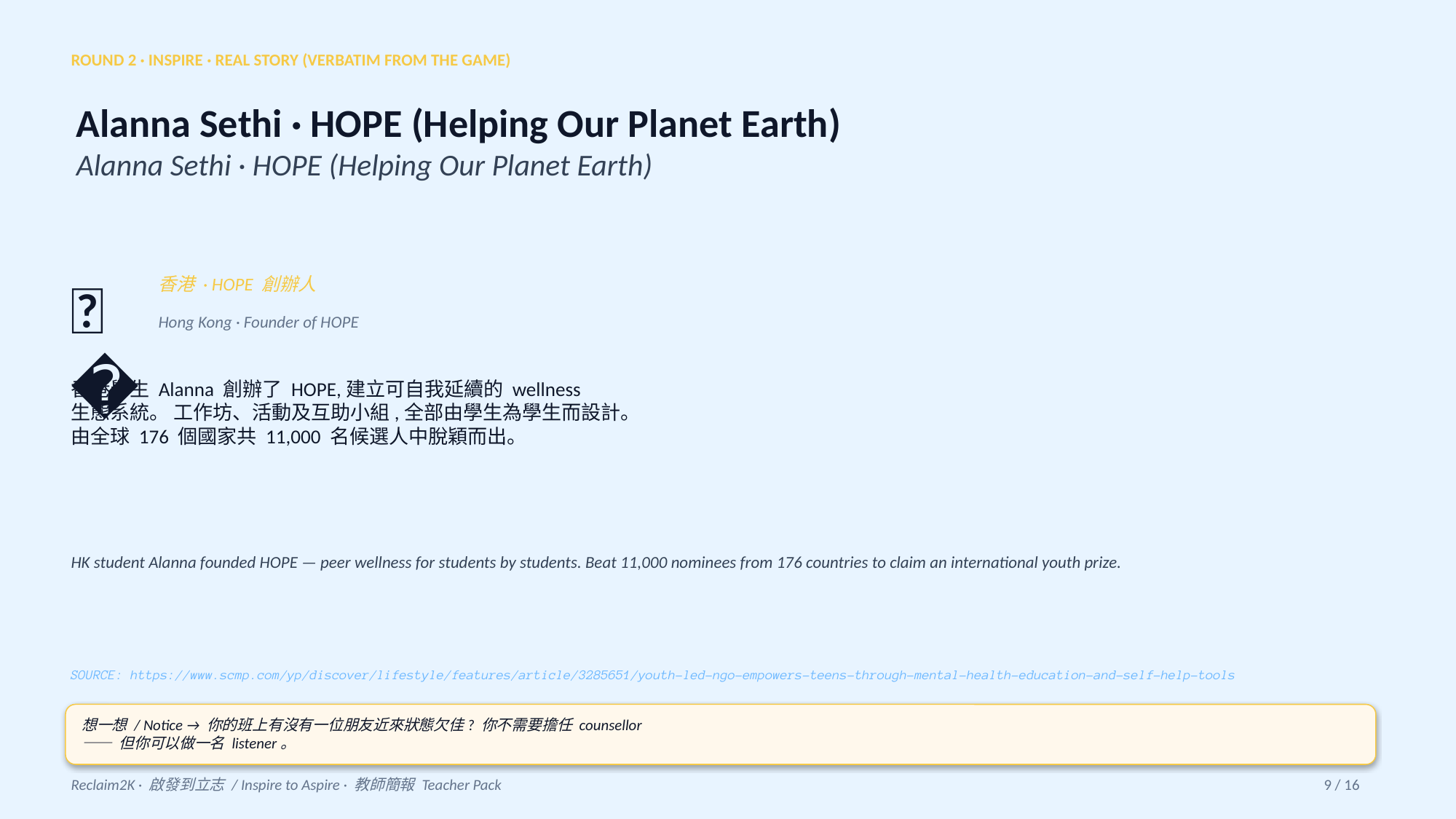

ROUND 2 · INSPIRE · REAL STORY (VERBATIM FROM THE GAME)
Alanna Sethi · HOPE (Helping Our Planet Earth)
Alanna Sethi · HOPE (Helping Our Planet Earth)
💗
香港 · HOPE 創辦人
Hong Kong · Founder of HOPE
香港學生 Alanna 創辦了 HOPE,建立可自我延續的 wellness
生態系統。 工作坊、活動及互助小組,全部由學生為學生而設計。
由全球 176 個國家共 11,000 名候選人中脫穎而出。
HK student Alanna founded HOPE — peer wellness for students by students. Beat 11,000 nominees from 176 countries to claim an international youth prize.
SOURCE: https://www.scmp.com/yp/discover/lifestyle/features/article/3285651/youth-led-ngo-empowers-teens-through-mental-health-education-and-self-help-tools

想一想 / Notice → 你的班上有沒有一位朋友近來狀態欠佳? 你不需要擔任 counsellor
—— 但你可以做一名 listener。
Reclaim2K · 啟發到立志 / Inspire to Aspire · 教師簡報 Teacher Pack
9 / 16